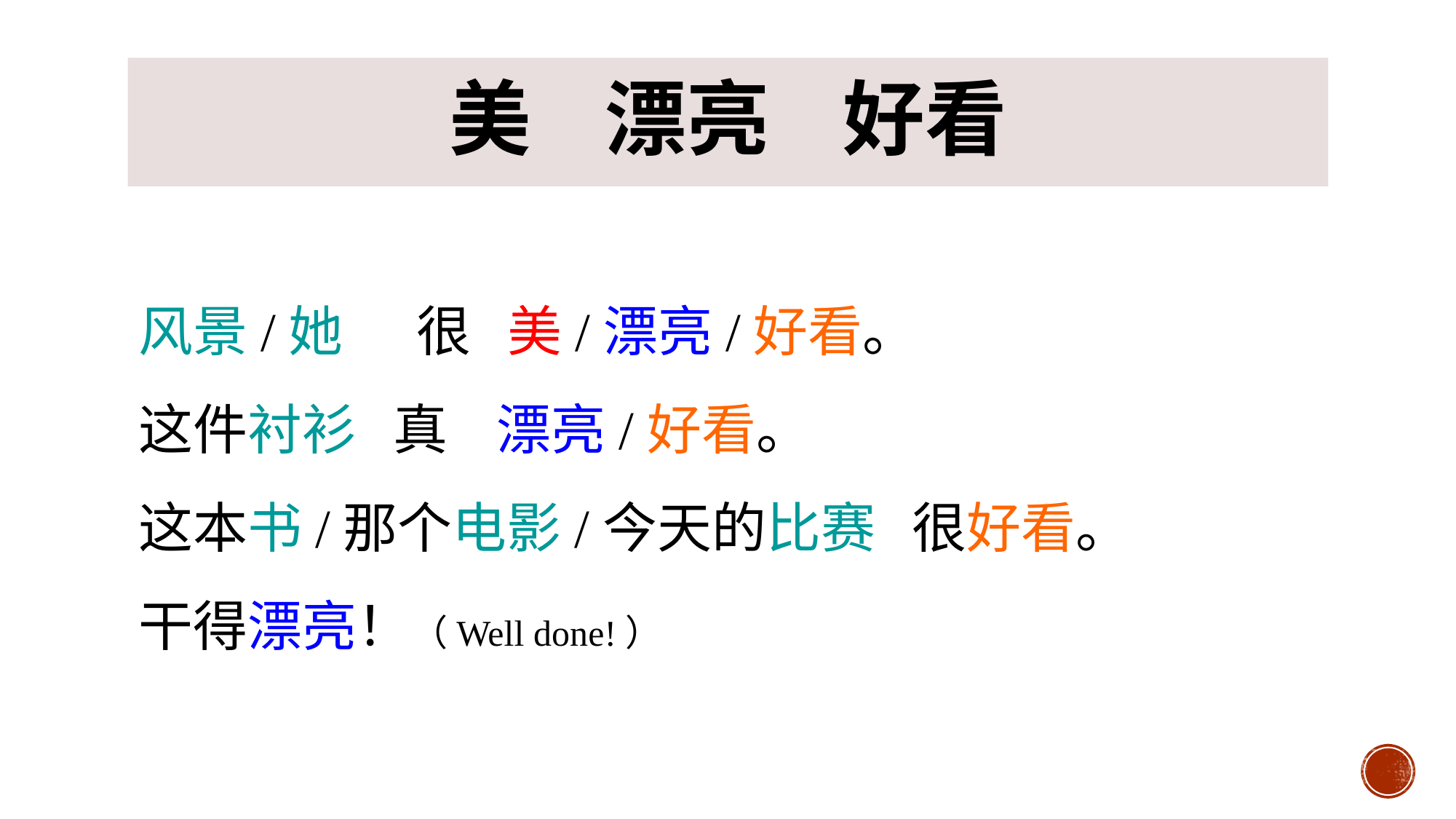

# 美    漂亮    好看
风景/她      很   美/漂亮/好看。
这件衬衫   真    漂亮/好看。
这本书/那个电影/今天的比赛   很好看。
干得漂亮！（Well done!）